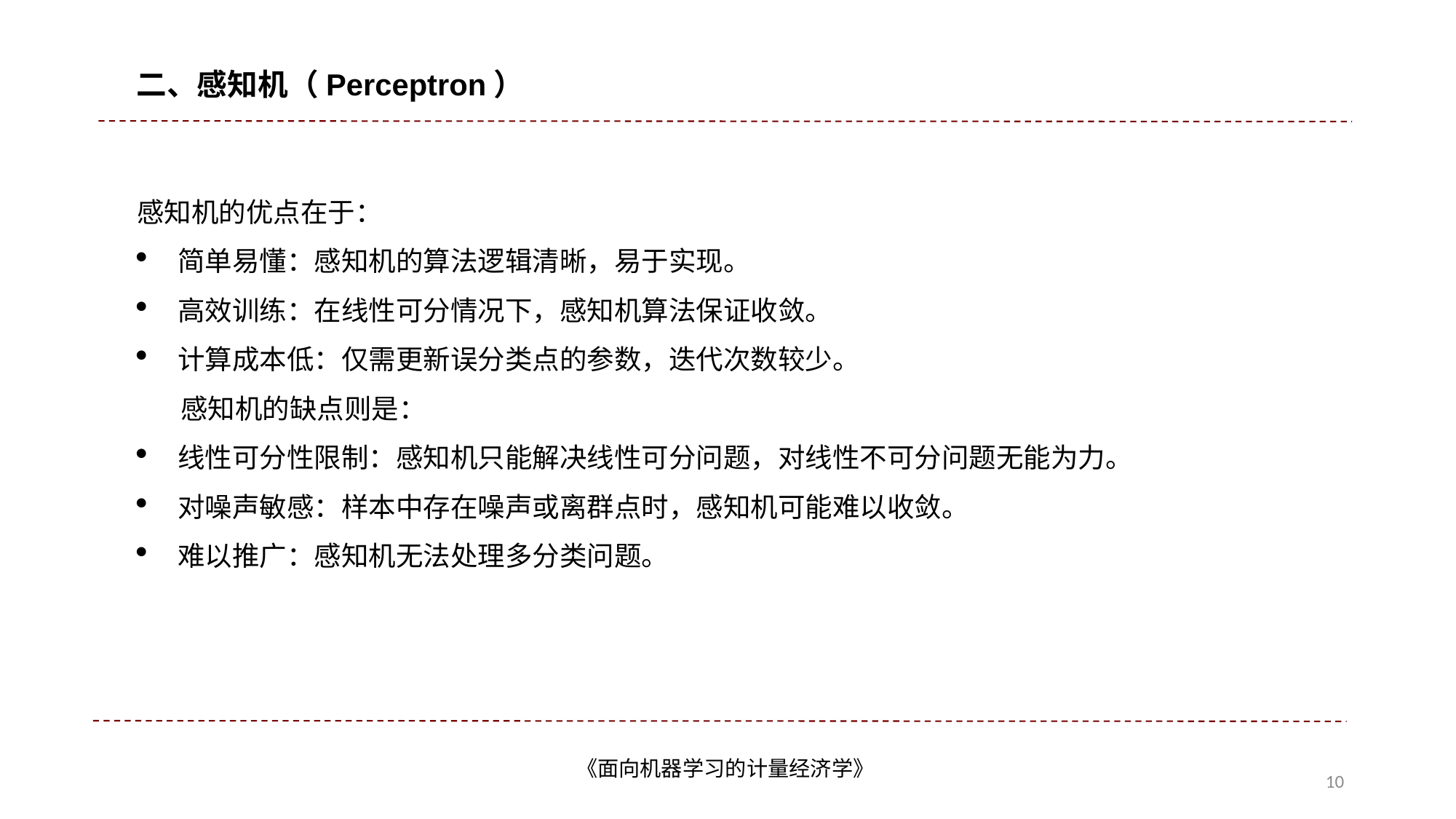

二、感知机（Perceptron）
感知机的优点在于：
简单易懂：感知机的算法逻辑清晰，易于实现。
高效训练：在线性可分情况下，感知机算法保证收敛。
计算成本低：仅需更新误分类点的参数，迭代次数较少。
      感知机的缺点则是：
线性可分性限制：感知机只能解决线性可分问题，对线性不可分问题无能为力。
对噪声敏感：样本中存在噪声或离群点时，感知机可能难以收敛。
难以推广：感知机无法处理多分类问题。

2025年7月
《面向机器学习的计量经济学》
10